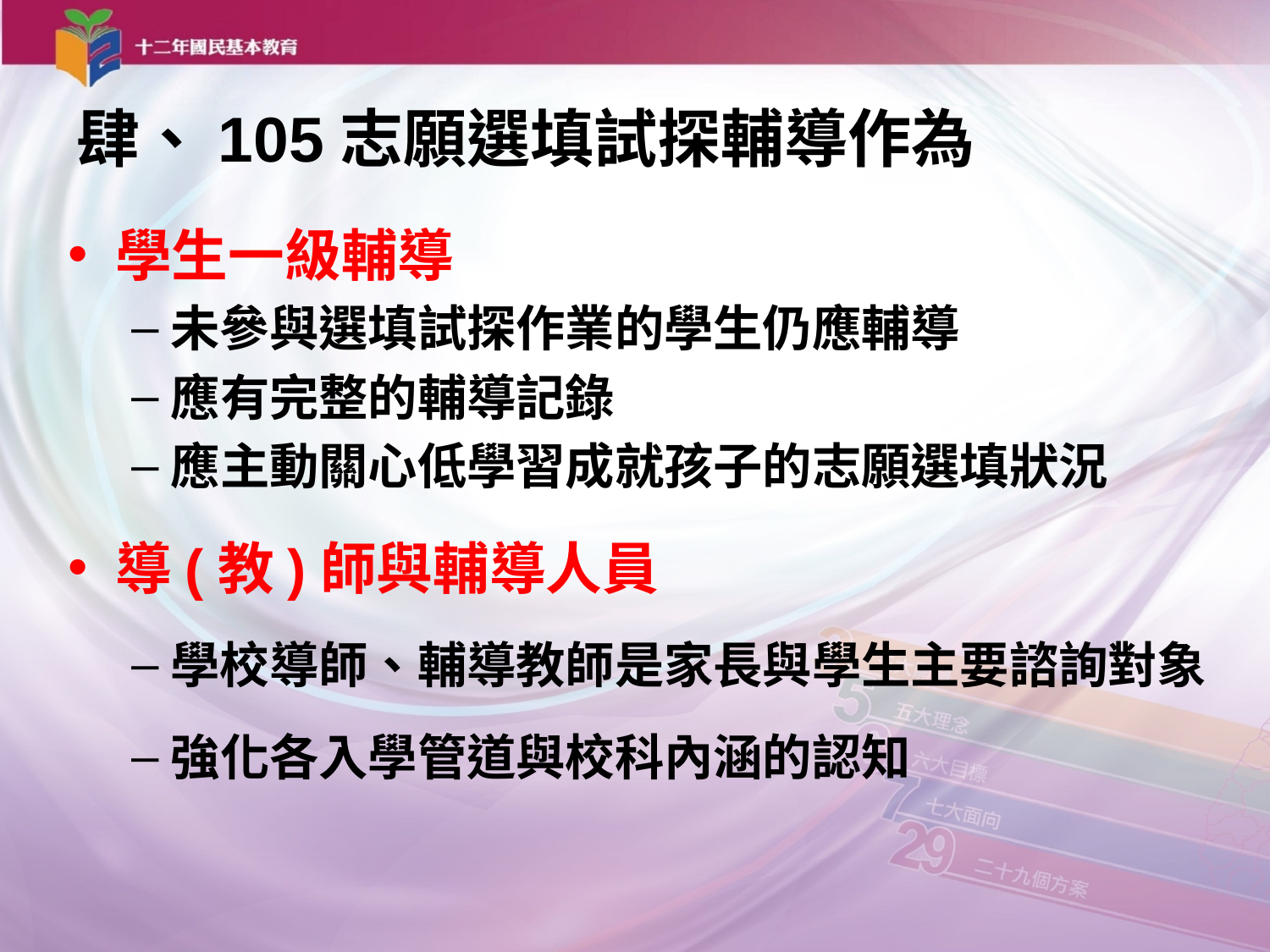

# 肆、105志願選填試探輔導作為
學生一級輔導
未參與選填試探作業的學生仍應輔導
應有完整的輔導記錄
應主動關心低學習成就孩子的志願選填狀況
導(教)師與輔導人員
學校導師、輔導教師是家長與學生主要諮詢對象
強化各入學管道與校科內涵的認知